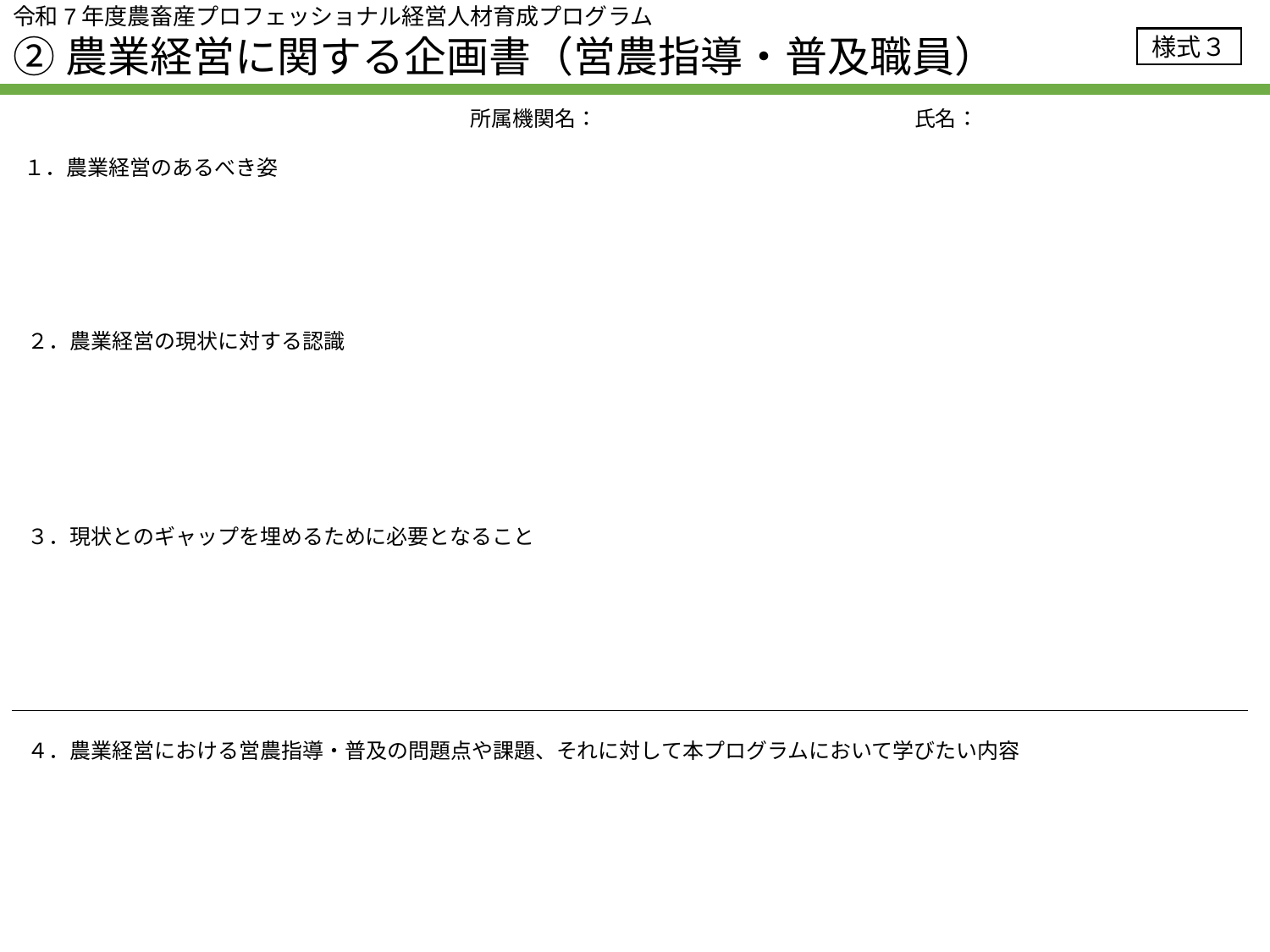

令和7年度農畜産プロフェッショナル経営人材育成プログラム
②農業経営に関する企画書（営農指導・普及職員）
様式３

所属機関名：　　　　　　　　　　　　　　　氏名：
１．農業経営のあるべき姿
２．農業経営の現状に対する認識
３．現状とのギャップを埋めるために必要となること
４．農業経営における営農指導・普及の問題点や課題、それに対して本プログラムにおいて学びたい内容